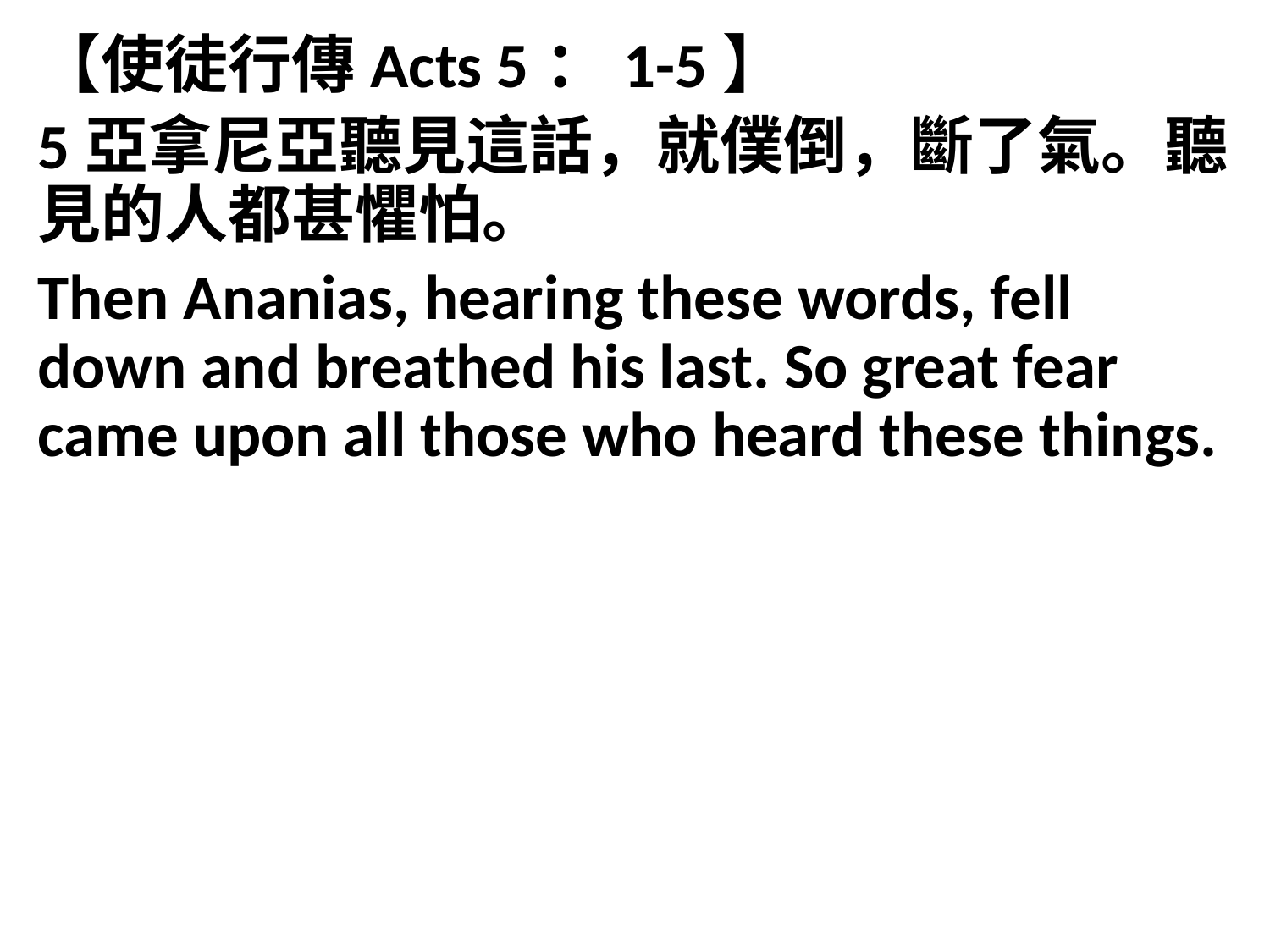

【使徒行傳Acts 5：1-5】
5亞拿尼亞聽見這話，就僕倒，斷了氣。聽見的人都甚懼怕。
Then Ananias, hearing these words, fell down and breathed his last. So great fear came upon all those who heard these things.